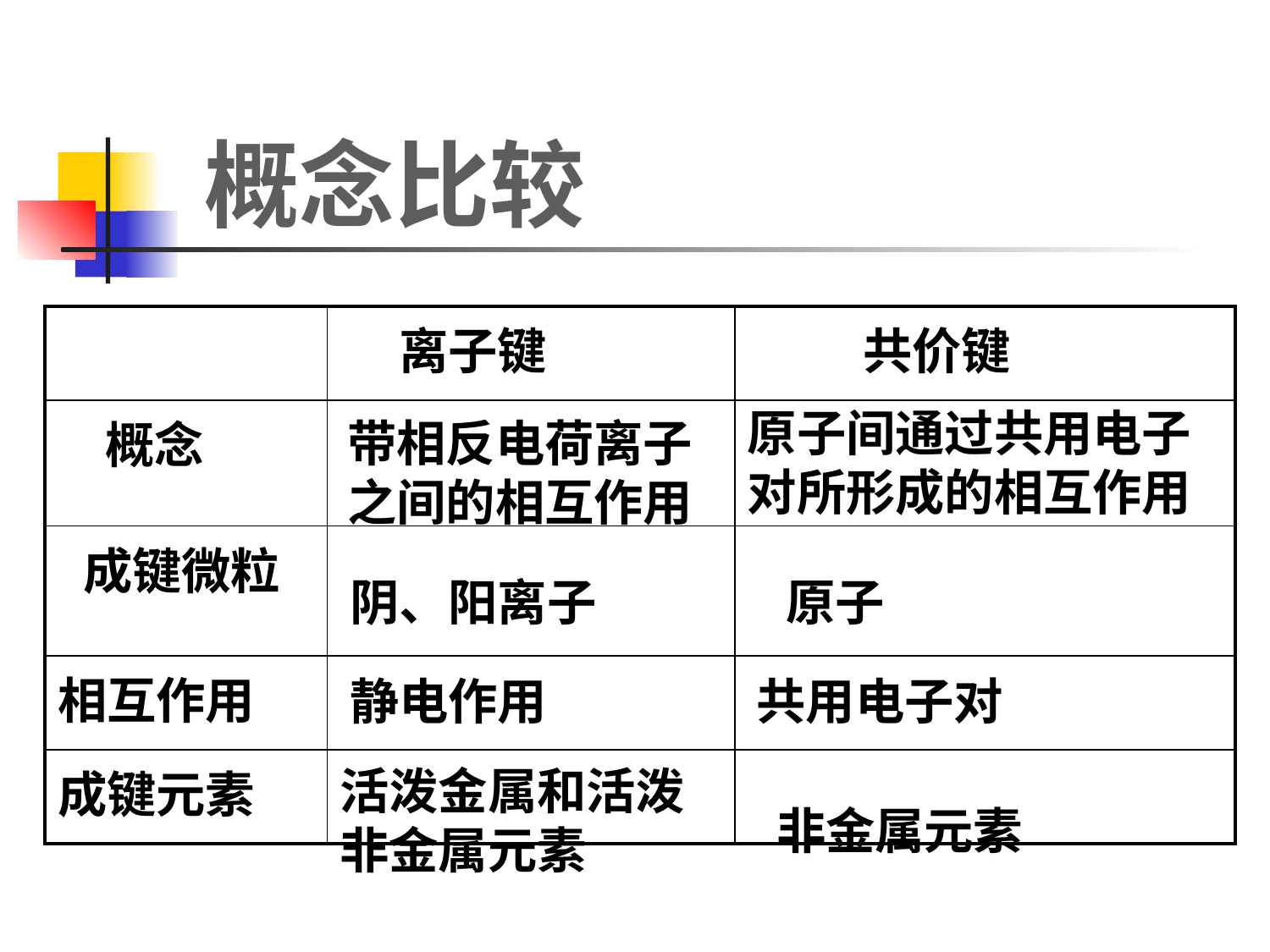

概念比较
|  | 离子键 | 共价键 |
| --- | --- | --- |
| 概念 |  |  |
| 成键微粒 |  |  |
| 相互作用 |  |  |
| 成键元素 |  |  |
原子间通过共用电子对所形成的相互作用
带相反电荷离子之间的相互作用
阴、阳离子
原子
静电作用
共用电子对
活泼金属和活泼非金属元素
非金属元素